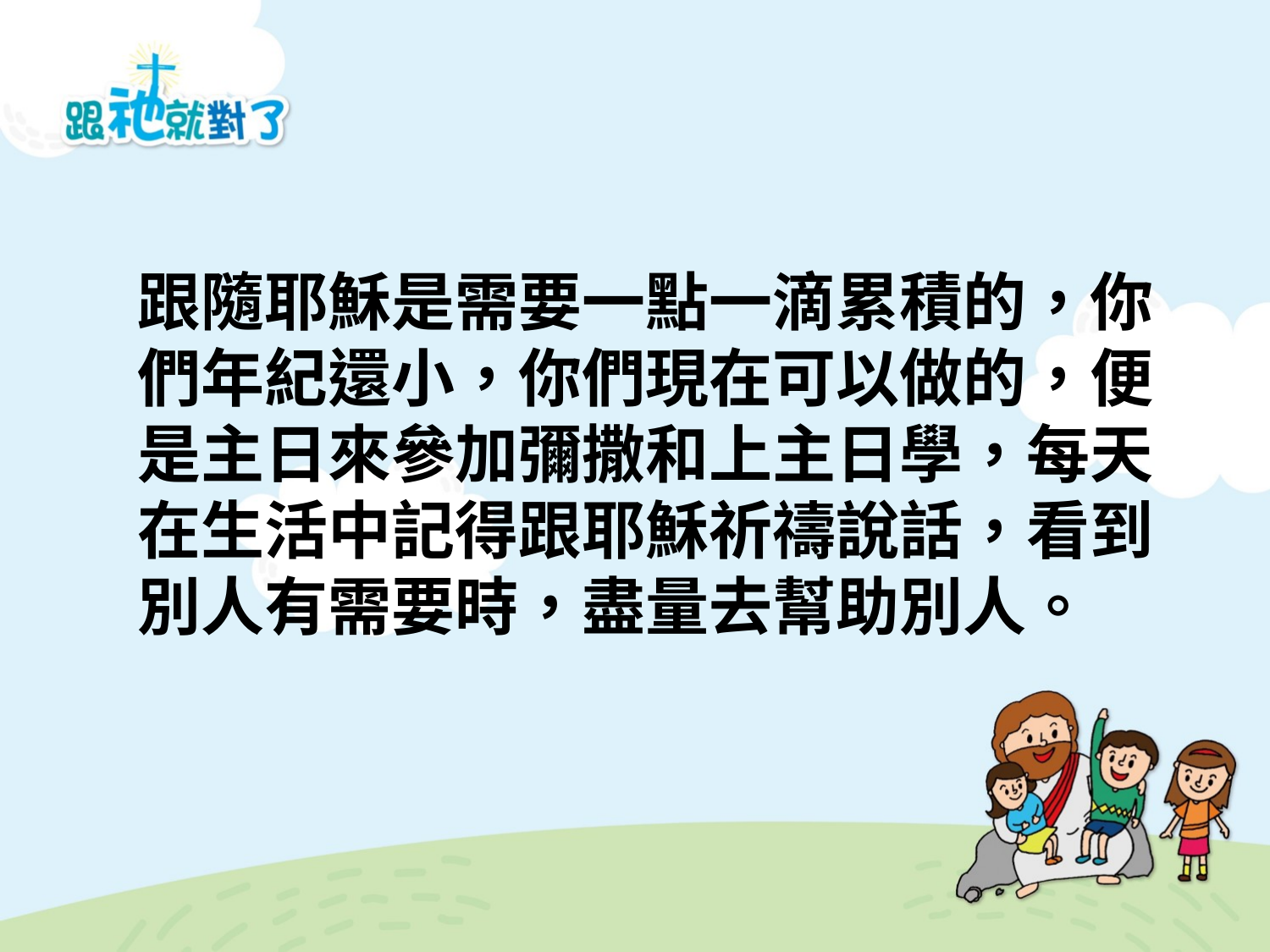

跟隨耶穌是需要一點一滴累積的，你們年紀還小，你們現在可以做的，便是主日來參加彌撒和上主日學，每天在生活中記得跟耶穌祈禱說話，看到別人有需要時，盡量去幫助別人。